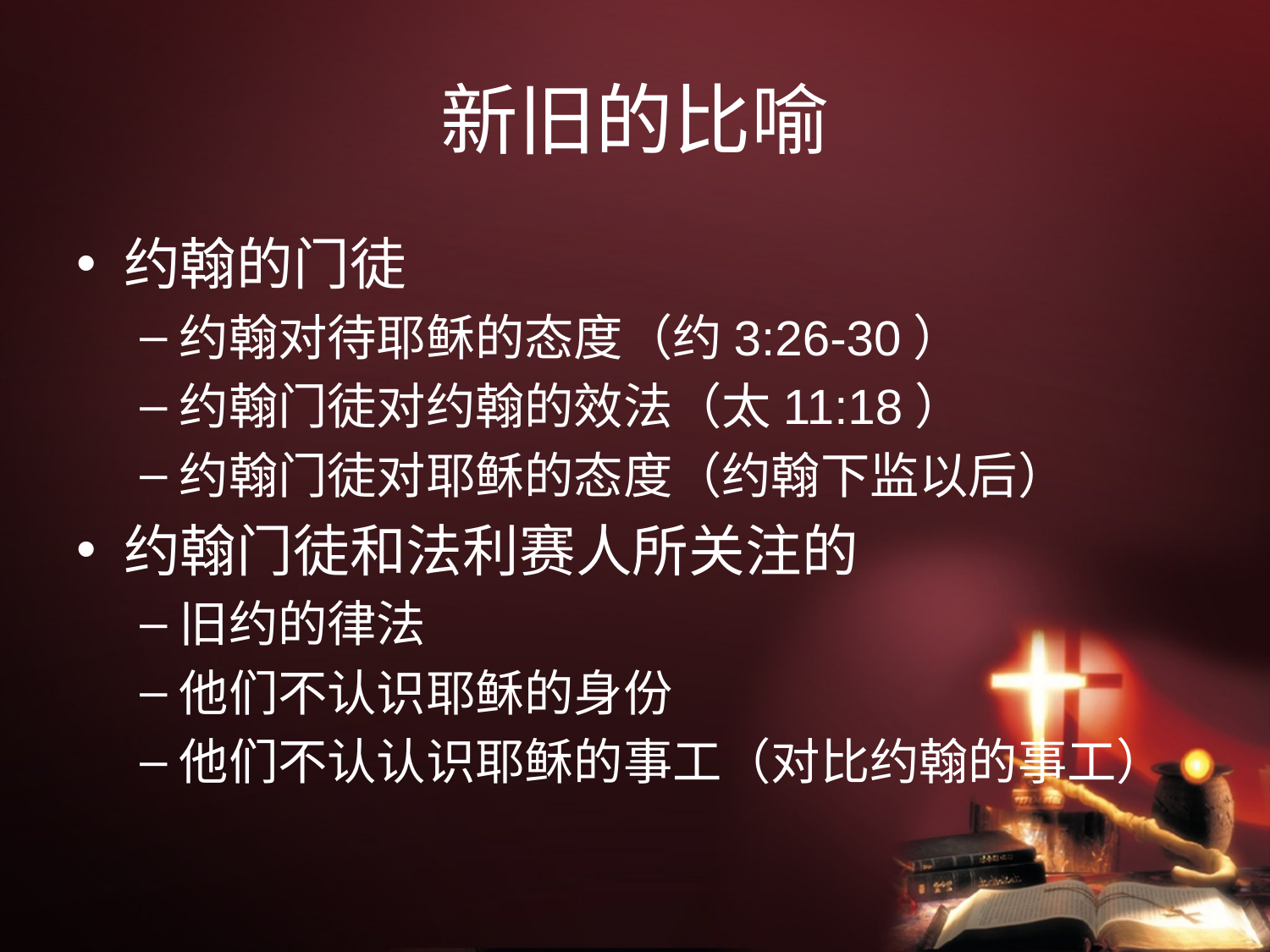

# 新旧的比喻
约翰的门徒
约翰对待耶稣的态度（约3:26-30）
约翰门徒对约翰的效法（太11:18）
约翰门徒对耶稣的态度（约翰下监以后）
约翰门徒和法利赛人所关注的
旧约的律法
他们不认识耶稣的身份
他们不认认识耶稣的事工（对比约翰的事工）